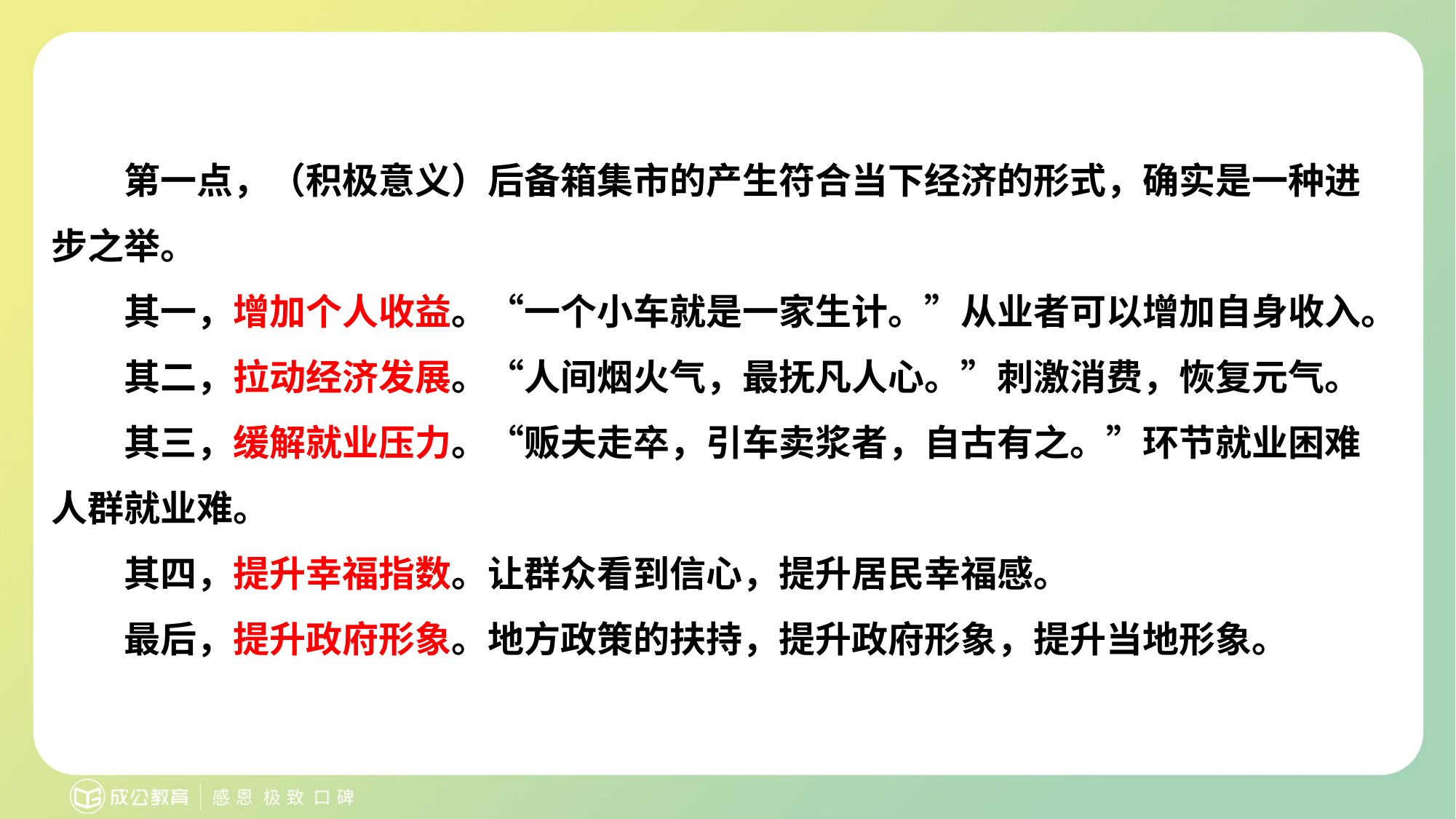

第一点，（积极意义）后备箱集市的产生符合当下经济的形式，确实是一种进步之举。
其一，增加个人收益。“一个小车就是一家生计。”从业者可以增加自身收入。
其二，拉动经济发展。“人间烟火气，最抚凡人心。”刺激消费，恢复元气。
其三，缓解就业压力。“贩夫走卒，引车卖浆者，自古有之。”环节就业困难人群就业难。
其四，提升幸福指数。让群众看到信心，提升居民幸福感。
最后，提升政府形象。地方政策的扶持，提升政府形象，提升当地形象。